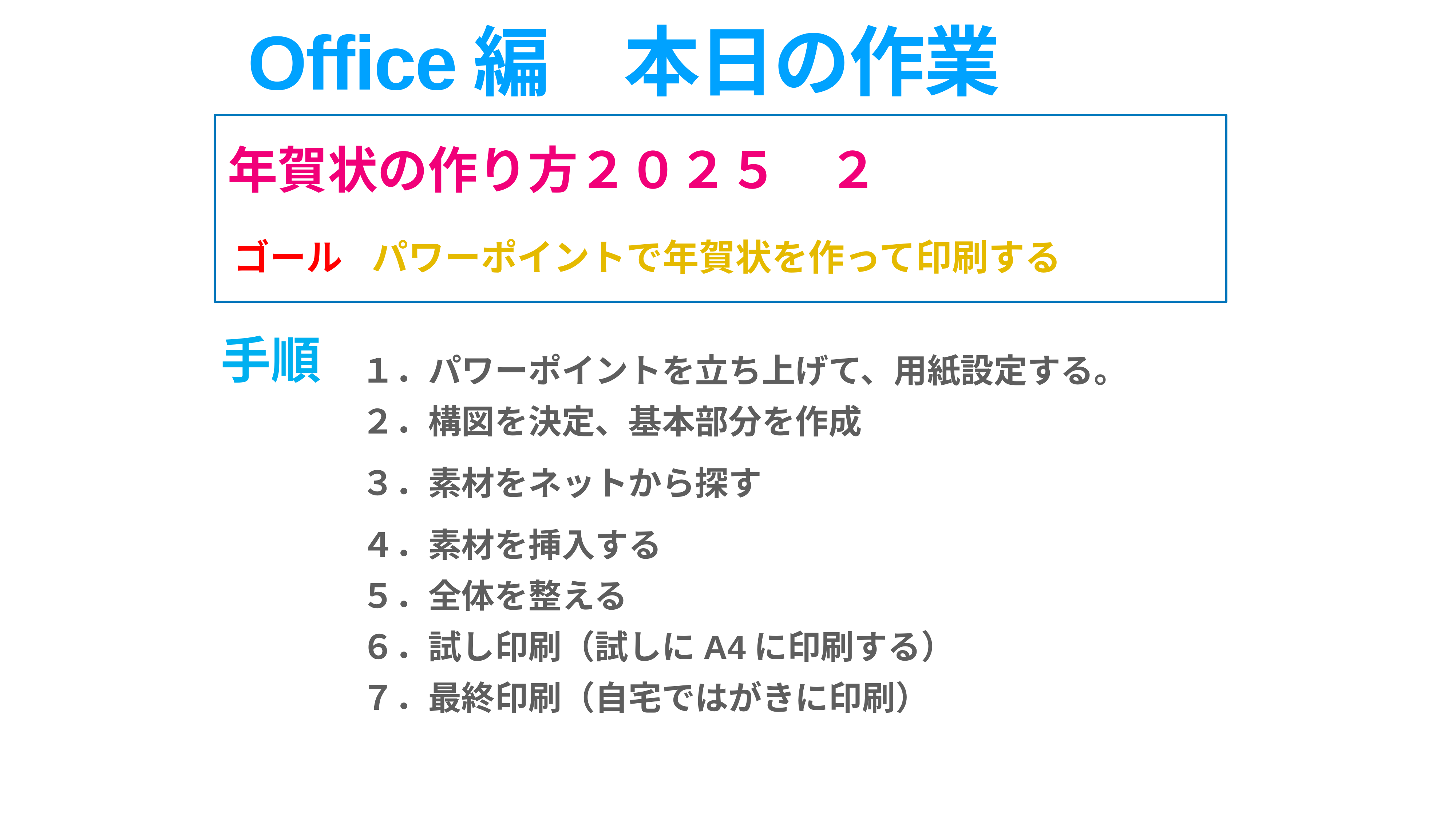

# Office編　本日の作業

年賀状の作り方２０２５　２
ゴール
パワーポイントで年賀状を作って印刷する
手順
　１．パワーポイントを立ち上げて、用紙設定する。

　２．構図を決定、基本部分を作成

　３．素材をネットから探す

　４．素材を挿入する

　５．全体を整える

　６．試し印刷（試しにA4に印刷する）

　７．最終印刷（自宅ではがきに印刷）